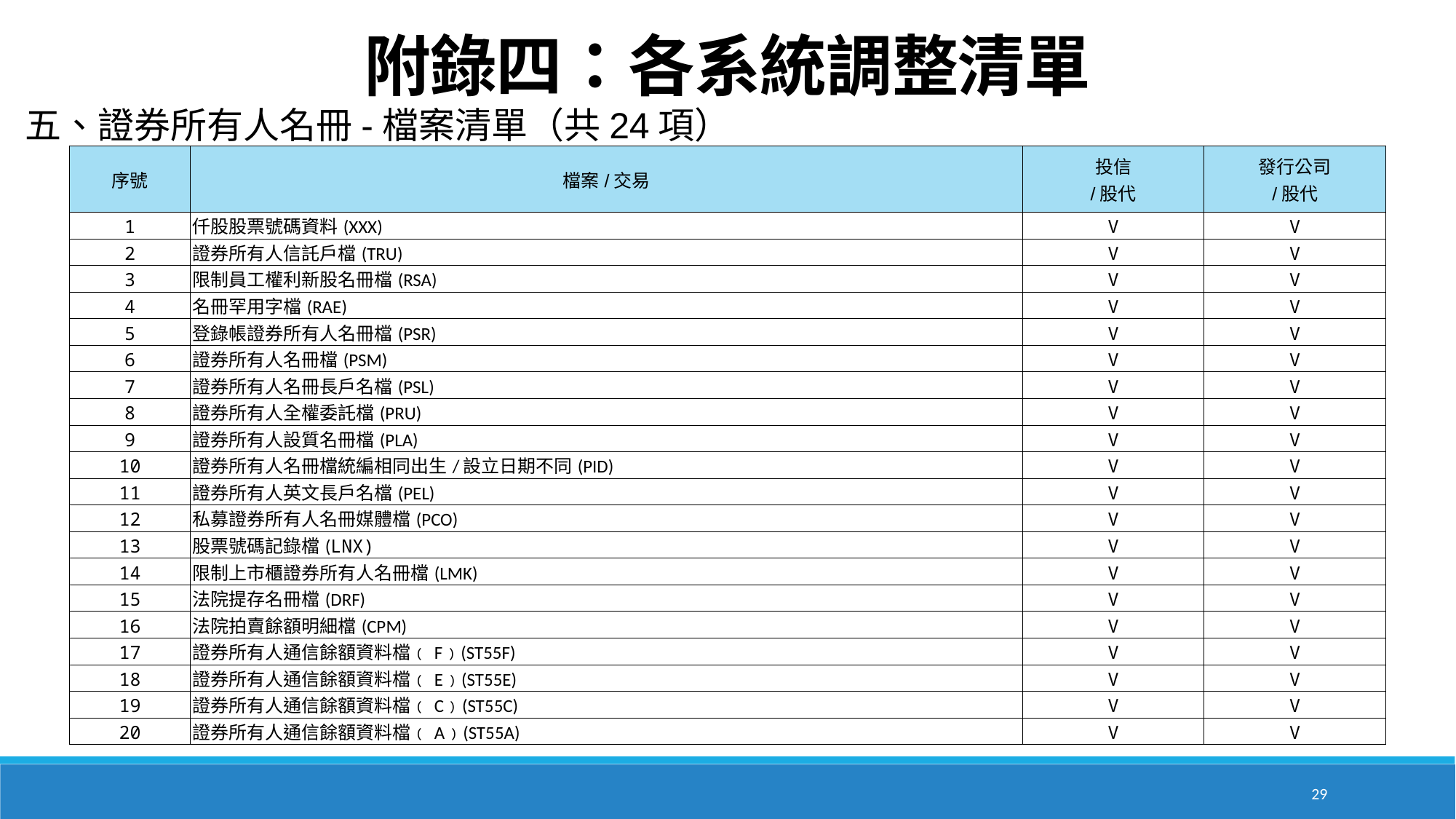

附錄四：各系統調整清單
五、證券所有人名冊-檔案清單（共24項）
| 序號 | 檔案/交易 | 投信 /股代 | 發行公司 /股代 |
| --- | --- | --- | --- |
| 1 | 仟股股票號碼資料(XXX) | V | V |
| 2 | 證券所有人信託戶檔(TRU) | V | V |
| 3 | 限制員工權利新股名冊檔(RSA) | V | V |
| 4 | 名冊罕用字檔(RAE) | V | V |
| 5 | 登錄帳證券所有人名冊檔(PSR) | V | V |
| 6 | 證券所有人名冊檔(PSM) | V | V |
| 7 | 證券所有人名冊長戶名檔(PSL) | V | V |
| 8 | 證券所有人全權委託檔(PRU) | V | V |
| 9 | 證券所有人設質名冊檔(PLA) | V | V |
| 10 | 證券所有人名冊檔統編相同出生/設立日期不同(PID) | V | V |
| 11 | 證券所有人英文長戶名檔(PEL) | V | V |
| 12 | 私募證券所有人名冊媒體檔(PCO) | V | V |
| 13 | 股票號碼記錄檔(LNX) | V | V |
| 14 | 限制上市櫃證券所有人名冊檔(LMK) | V | V |
| 15 | 法院提存名冊檔(DRF) | V | V |
| 16 | 法院拍賣餘額明細檔(CPM) | V | V |
| 17 | 證券所有人通信餘額資料檔﹙F﹚(ST55F) | V | V |
| 18 | 證券所有人通信餘額資料檔﹙E﹚(ST55E) | V | V |
| 19 | 證券所有人通信餘額資料檔﹙C﹚(ST55C) | V | V |
| 20 | 證券所有人通信餘額資料檔﹙A﹚(ST55A) | V | V |
29